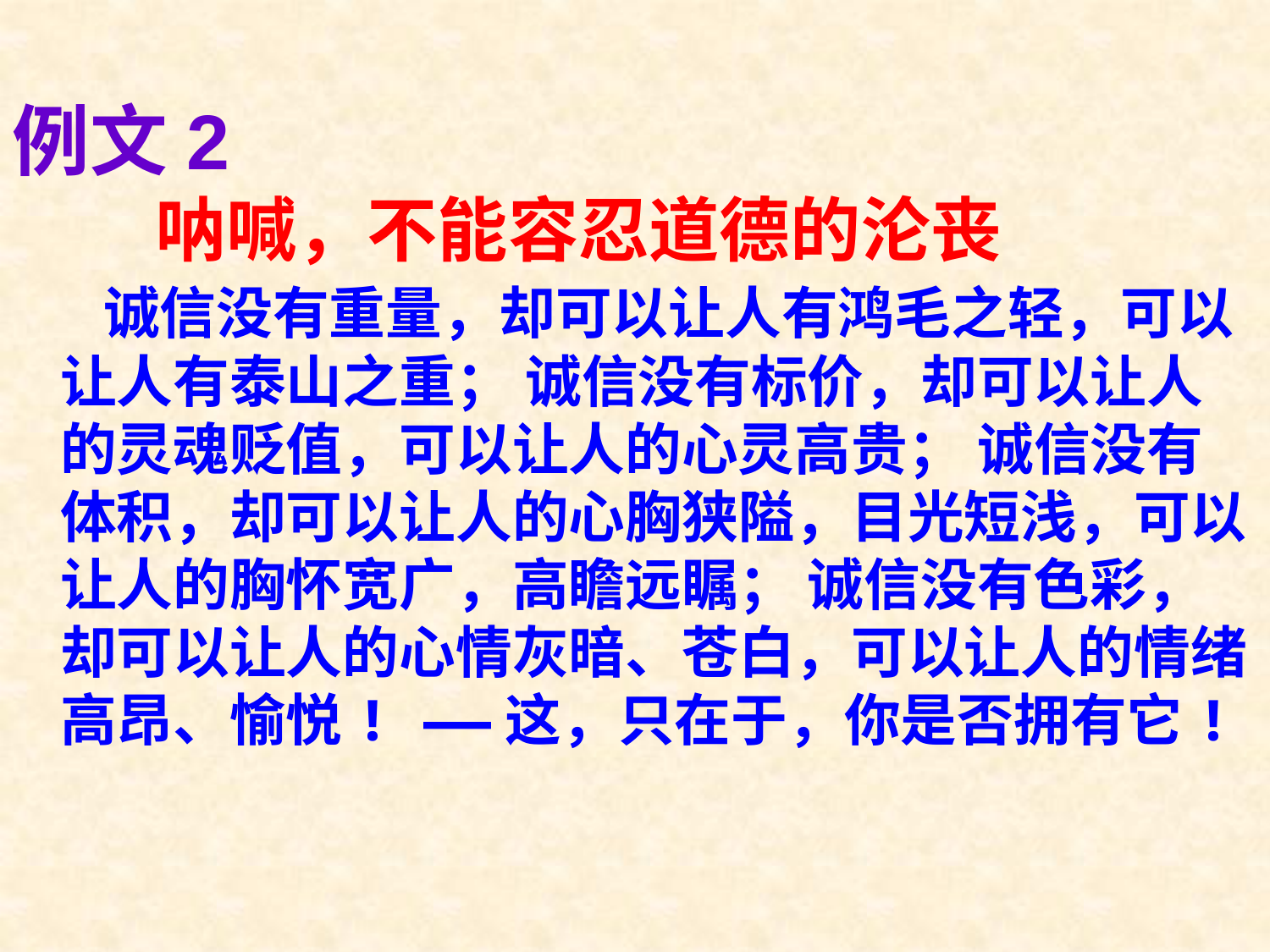

例文2
    呐喊，不能容忍道德的沦丧
   诚信没有重量，却可以让人有鸿毛之轻，可以让人有泰山之重； 诚信没有标价，却可以让人的灵魂贬值，可以让人的心灵高贵； 诚信没有体积，却可以让人的心胸狭隘，目光短浅，可以让人的胸怀宽广，高瞻远瞩； 诚信没有色彩，却可以让人的心情灰暗、苍白，可以让人的情绪高昂、愉悦! ——这，只在于，你是否拥有它!